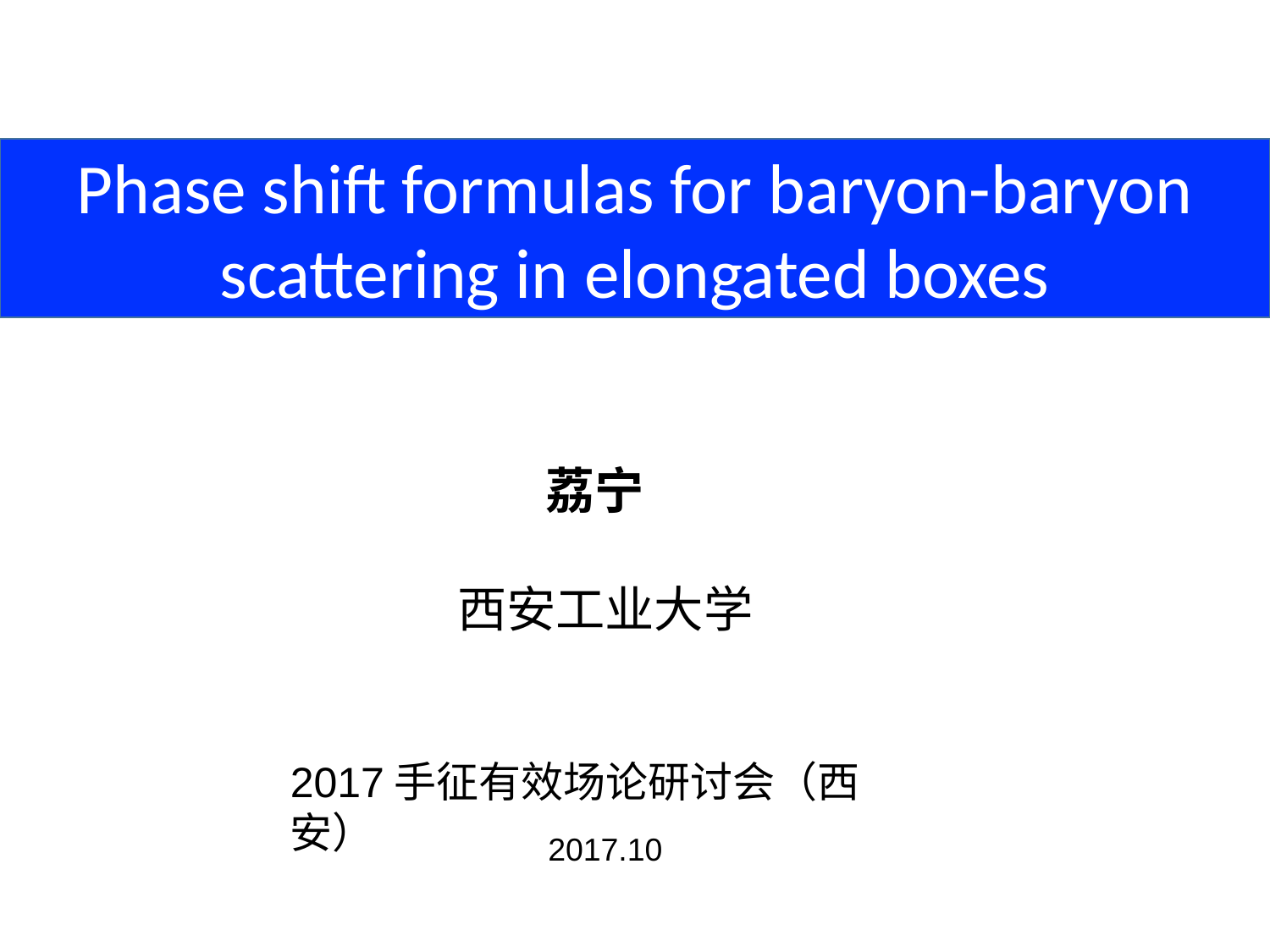

#
Phase shift formulas for baryon-baryon scattering in elongated boxes
荔宁
西安工业大学
2017手征有效场论研讨会（西安）
2017.10